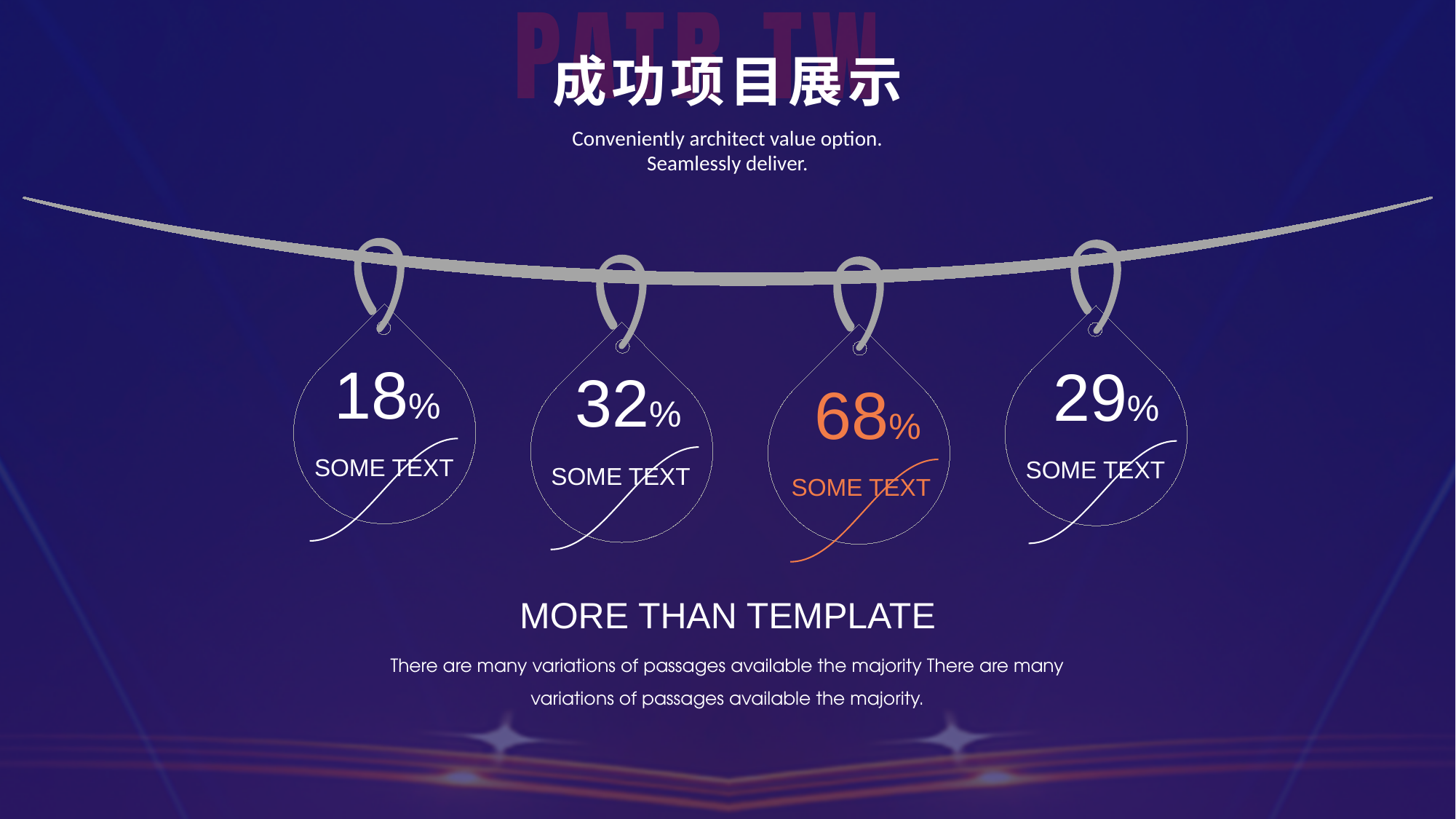

PATR TWO
成功项目展示
Conveniently architect value option. Seamlessly deliver.

18%
29%
32%
68%

SOME TEXT
SOME TEXT
SOME TEXT

SOME TEXT
MORE THAN TEMPLATE
There are many variations of passages available the majority There are many variations of passages available the majority.